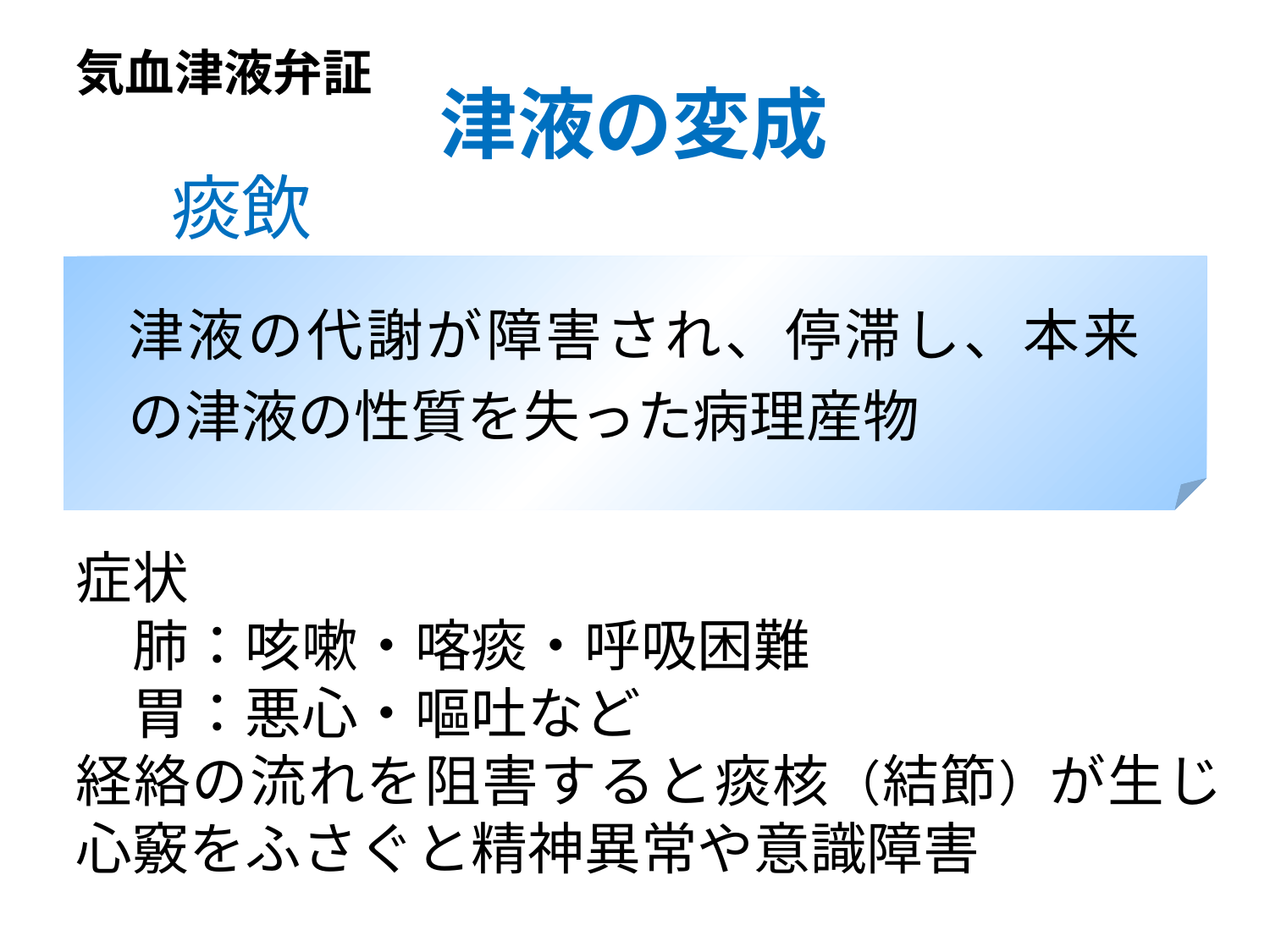

気血津液弁証
津液の変成
# 痰飲

津液の代謝が障害され、停滞し、本来の津液の性質を失った病理産物
症状
　肺：咳嗽・喀痰・呼吸困難
　胃：悪心・嘔吐など
経絡の流れを阻害すると痰核（結節）が生じ心竅をふさぐと精神異常や意識障害